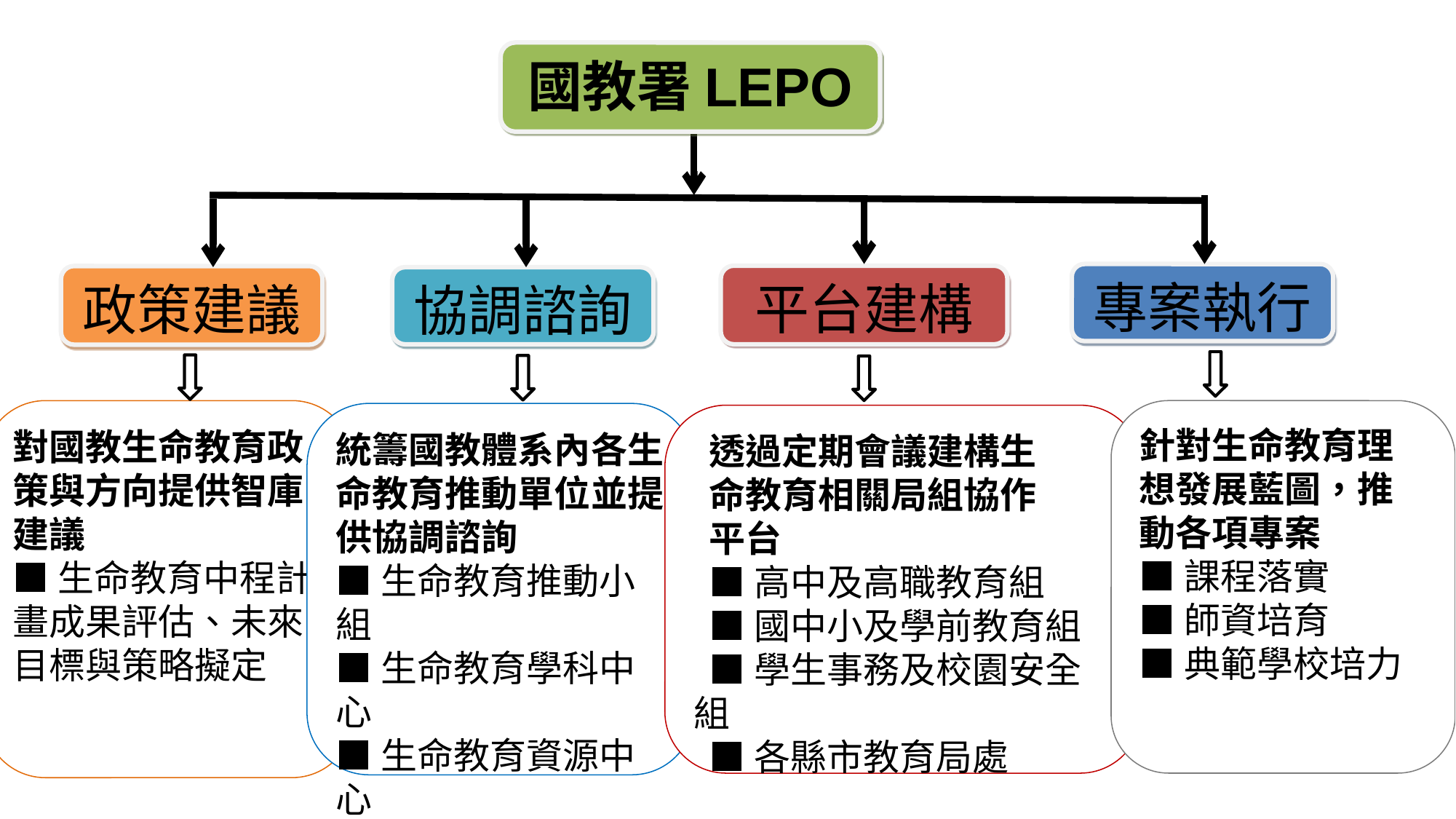

國教署LEPO

專案執行
平台建構
政策建議
協調諮詢

對國教生命教育政策與方向提供智庫建議
■生命教育中程計畫成果評估、未來目標與策略擬定

針對生命教育理想發展藍圖，推動各項專案
■課程落實
■師資培育
■典範學校培力
統籌國教體系內各生命教育推動單位並提供協調諮詢
■生命教育推動小組
■生命教育學科中心
■生命教育資源中心
■典範學校
■資訊平台
透過定期會議建構生
命教育相關局組協作
平台
■高中及高職教育組
■國中小及學前教育組
■學生事務及校園安全組
■各縣市教育局處